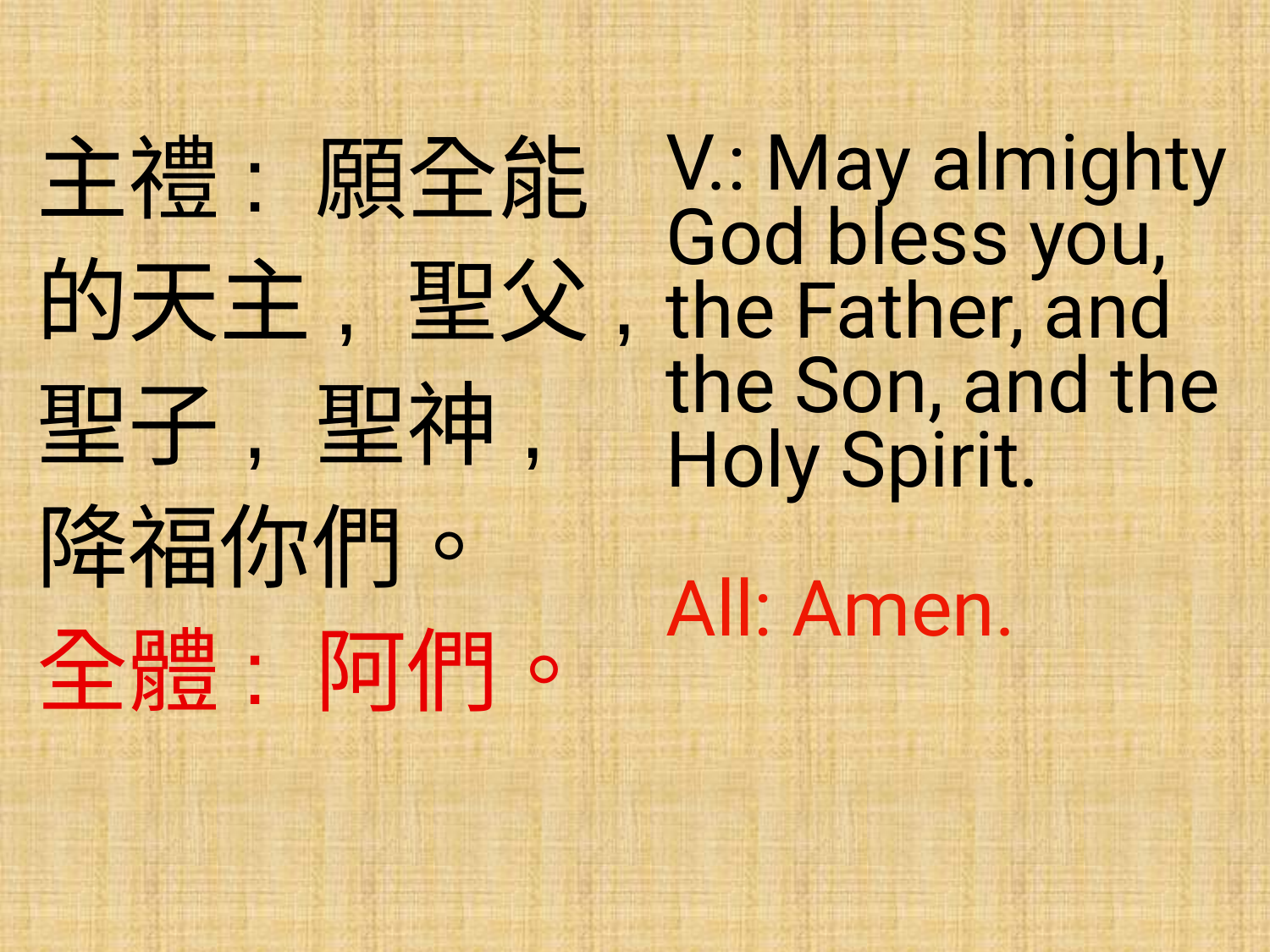

主禮: 願全能的天主, 聖父, 聖子, 聖神, 降福你們。
全體: 阿們。
V.: May almighty God bless you, the Father, and the Son, and the Holy Spirit.

All: Amen.